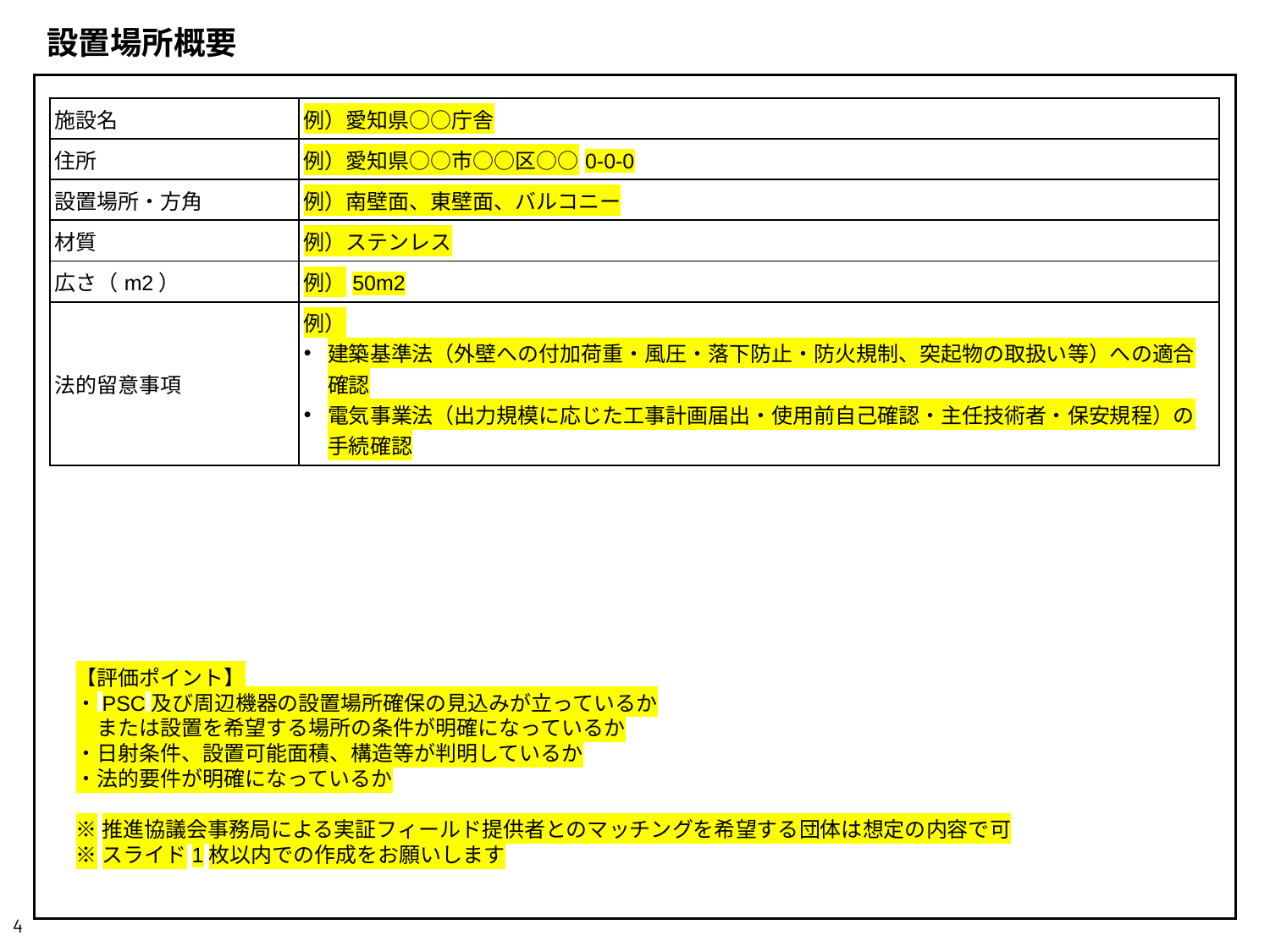

設置場所概要

| 施設名 | 例）愛知県○○庁舎 |
| --- | --- |
| 住所 | 例）愛知県○○市○○区○○0-0-0 |
| 設置場所・方角 | 例）南壁面、東壁面、バルコニー |
| 材質 | 例）ステンレス |
| 広さ（m2） | 例）50m2 |
| 法的留意事項 | 例） 建築基準法（外壁への付加荷重・風圧・落下防止・防火規制、突起物の取扱い等）への適合確認 電気事業法（出力規模に応じた工事計画届出・使用前自己確認・主任技術者・保安規程）の手続確認 |
【評価ポイント】
・PSC及び周辺機器の設置場所確保の見込みが立っているか
　または設置を希望する場所の条件が明確になっているか
・日射条件、設置可能面積、構造等が判明しているか
・法的要件が明確になっているか

※推進協議会事務局による実証フィールド提供者とのマッチングを希望する団体は想定の内容で可
※スライド1枚以内での作成をお願いします
4